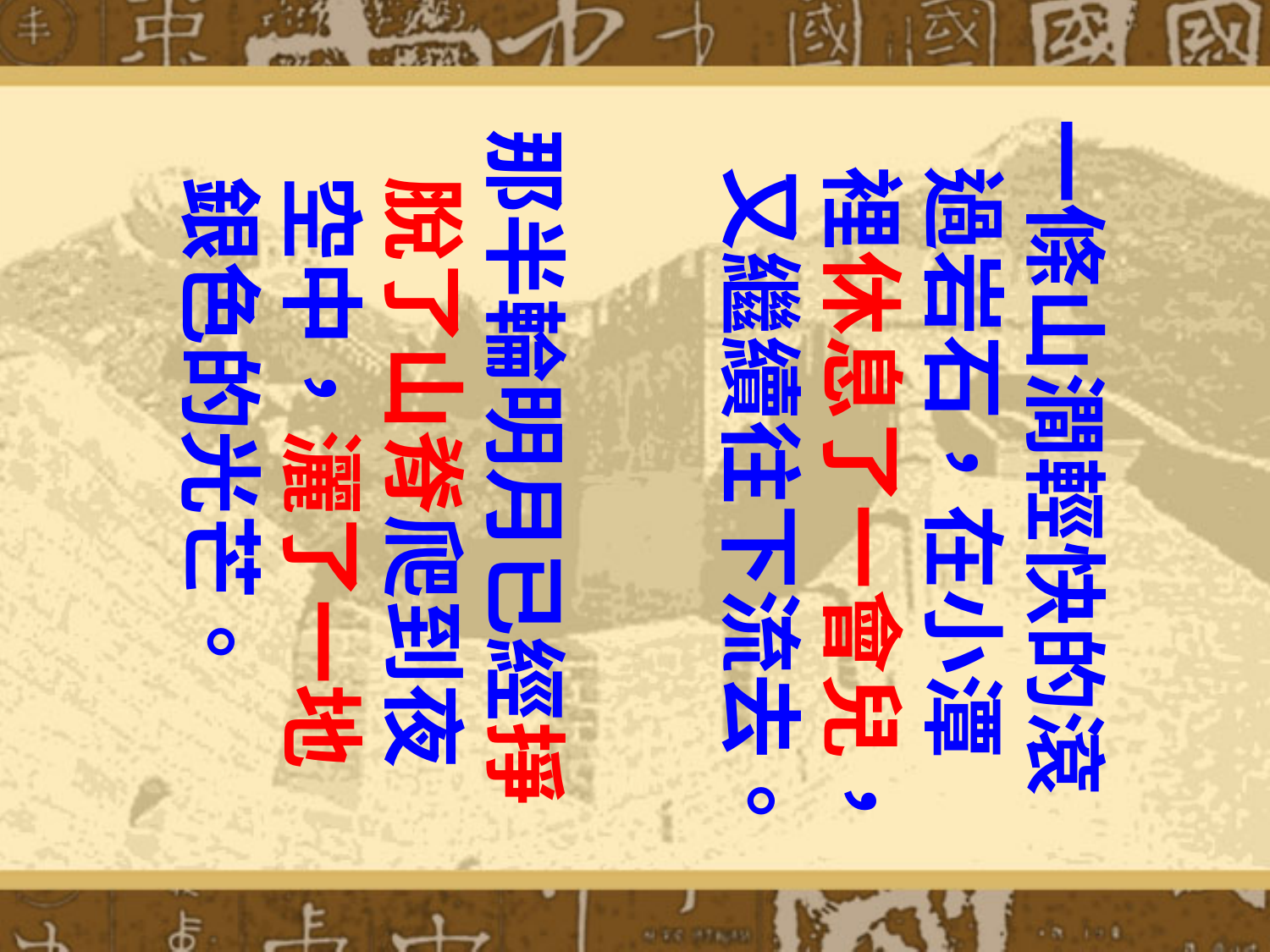

一條山澗輕快的滾過岩石，在小潭裡休息了一會兒，又繼續往下流去。
那半輪明月已經掙脫了山脊爬到夜空中，灑了一地銀色的光芒。